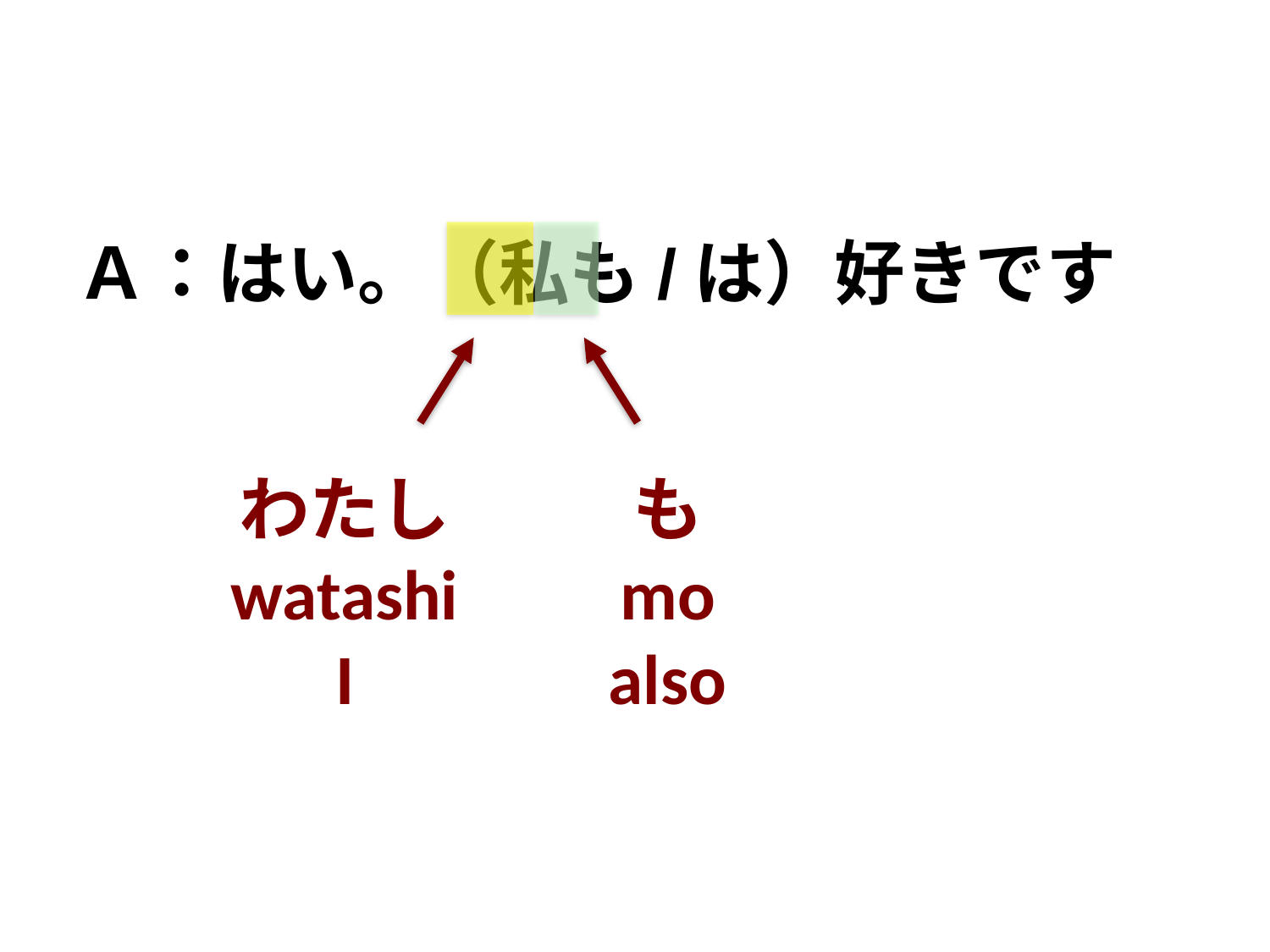

Ａ：はい。（私も/は）好きです

わたし
watashi
I
も
mo
also